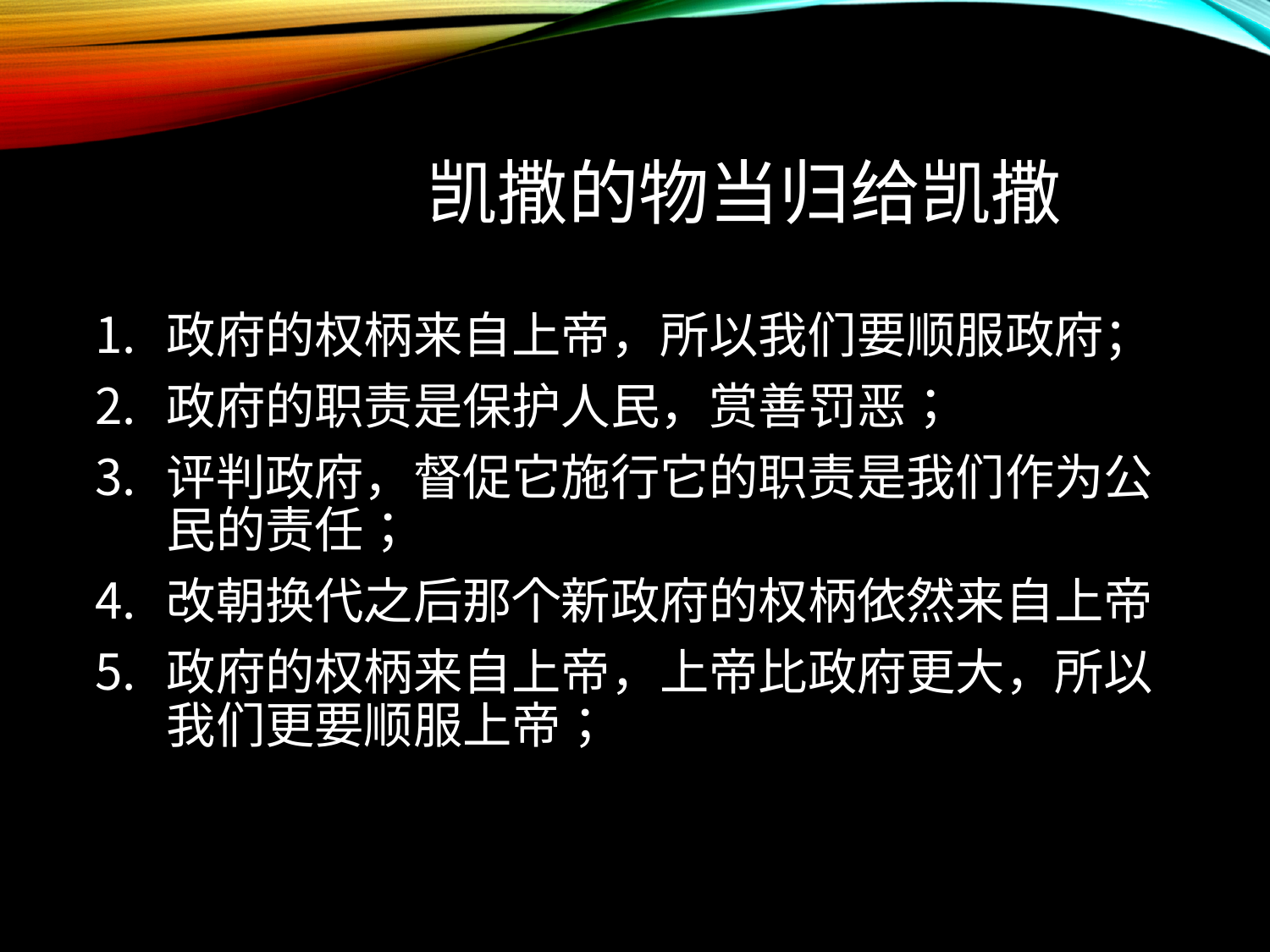

# 凯撒的物当归给凯撒
政府的权柄来自上帝，所以我们要顺服政府；
政府的职责是保护人民，赏善罚恶；
评判政府，督促它施行它的职责是我们作为公民的责任；
改朝换代之后那个新政府的权柄依然来自上帝
政府的权柄来自上帝，上帝比政府更大，所以我们更要顺服上帝；